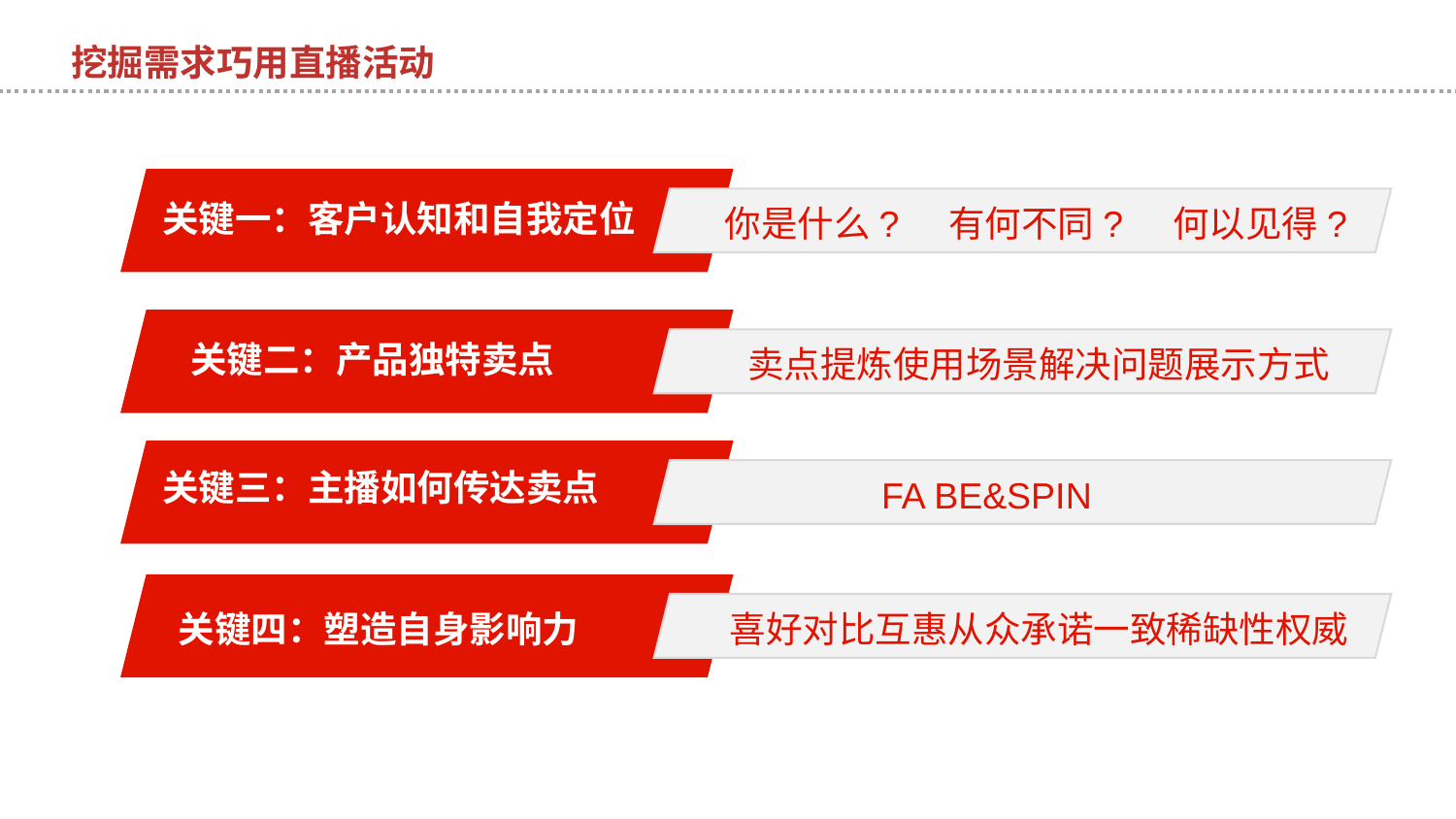

挖掘需求巧用直播活动

关键一：客户认知和自我定位

你是什么?    有何不同?    何以见得?

关键二：产品独特卖点

卖点提炼使用场景解决问题展示方式

关键三：主播如何传达卖点

FA BE&SPIN

关键四：塑造自身影响力
喜好对比互惠从众承诺一致稀缺性权威